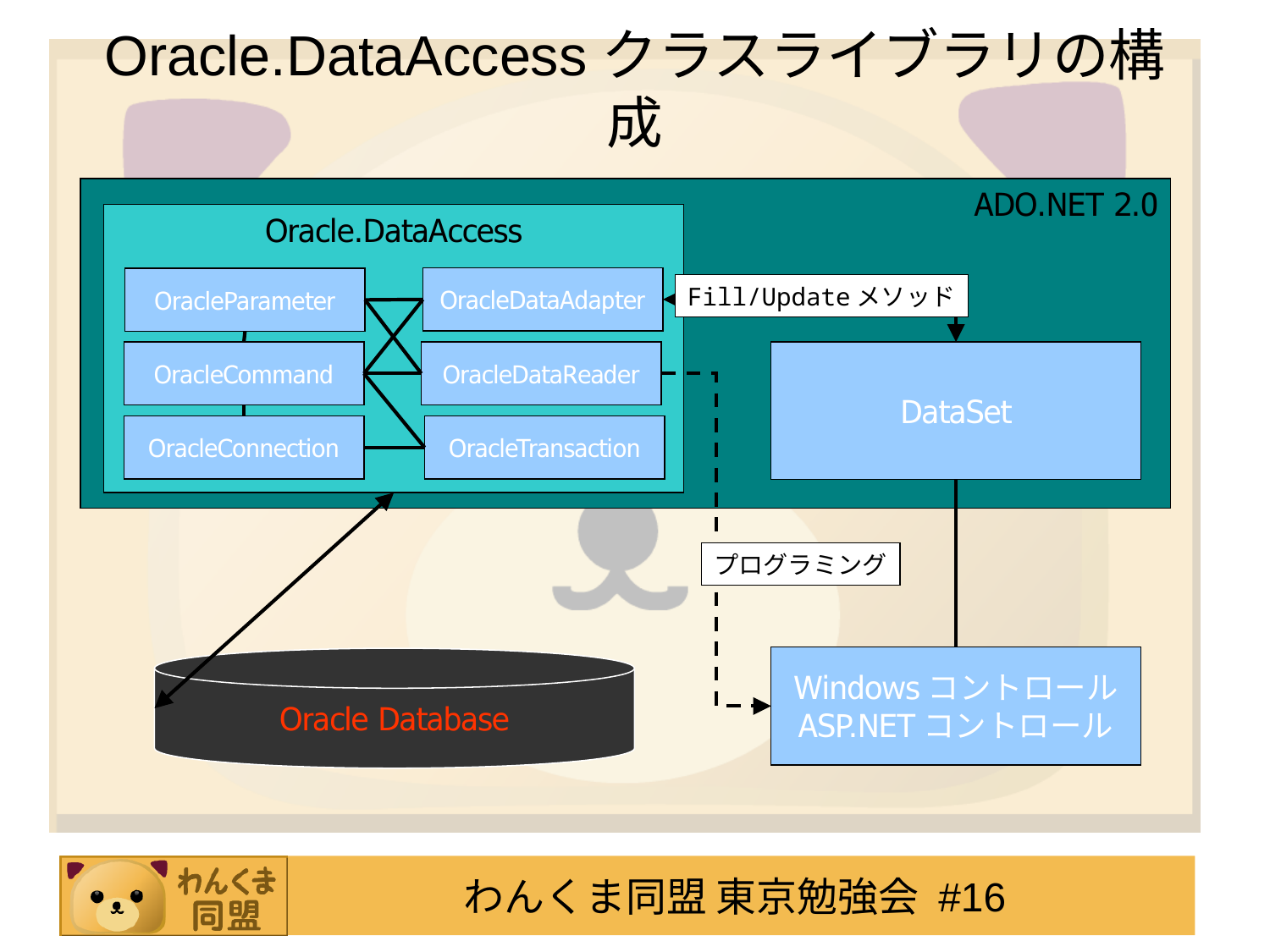

# Oracle.DataAccessクラスライブラリの構成
ADO.NET 2.0
Oracle.DataAccess
OracleDataAdapter
OracleParameter
Fill/Updateメソッド
OracleCommand
OracleDataReader
DataSet
OracleConnection
OracleTransaction
プログラミング
Windowsコントロール
ASP.NETコントロール
Oracle Database